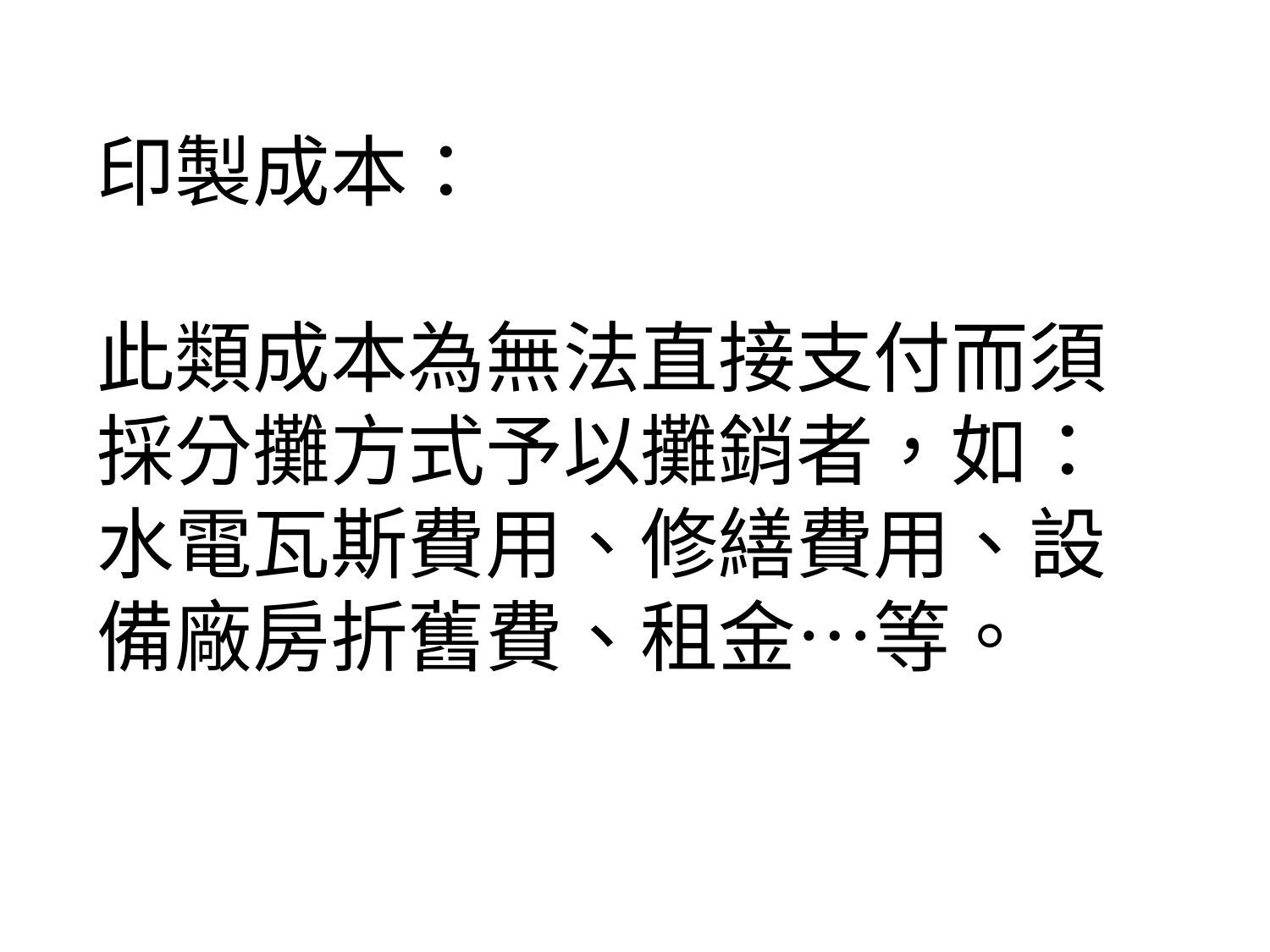

印製成本：

此類成本為無法直接支付而須採分攤方式予以攤銷者，如：水電瓦斯費用、修繕費用、設備廠房折舊費、租金…等。